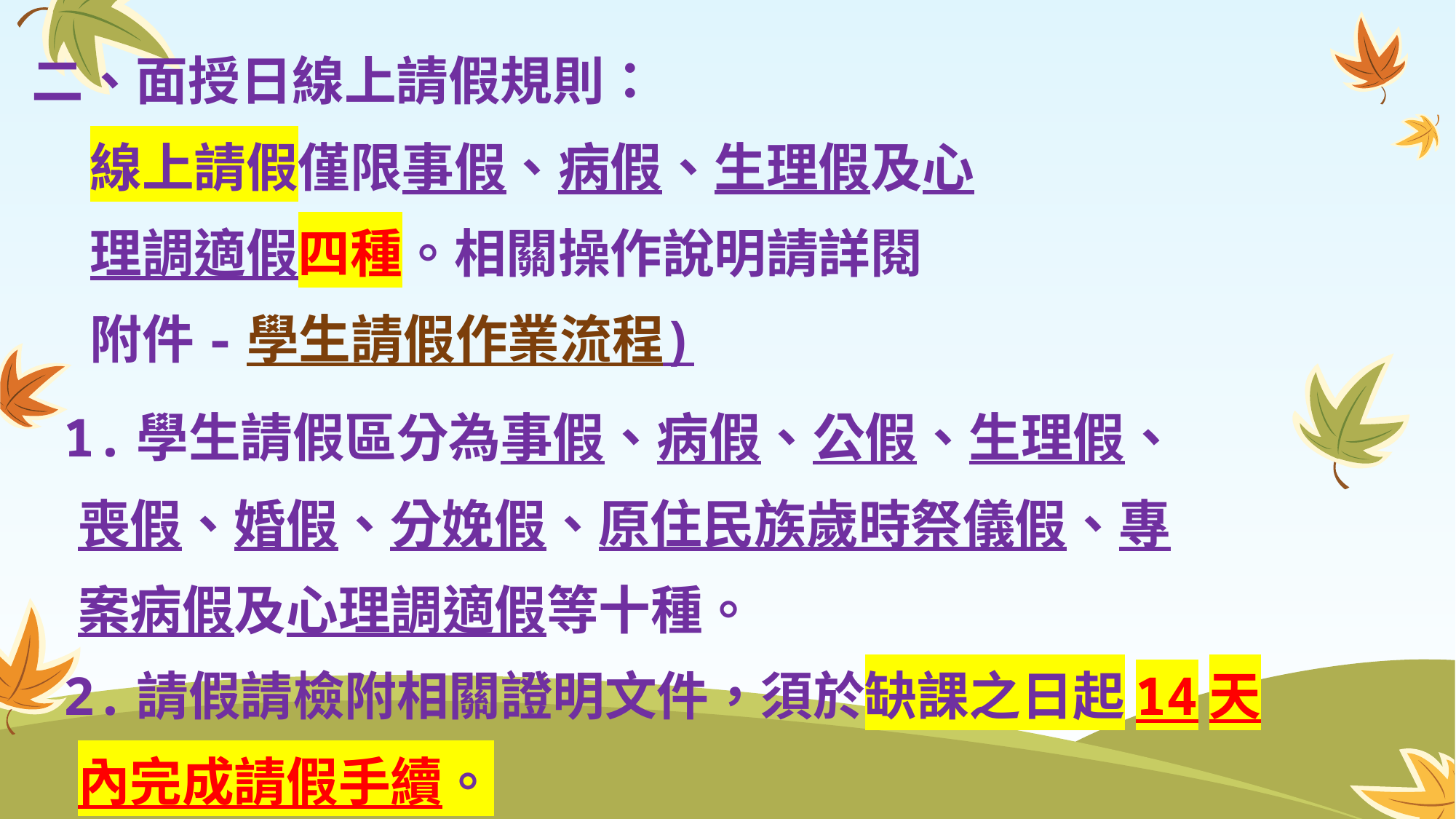

二、面授日線上請假規則：
    線上請假僅限事假、病假、生理假及心
    理調適假四種。相關操作說明請詳閱
    附件-學生請假作業流程)
 1.學生請假區分為事假、病假、公假、生理假、
   喪假、婚假、分娩假、原住民族歲時祭儀假、專
   案病假及心理調適假等十種。
 2.請假請檢附相關證明文件，須於缺課之日起14天
   內完成請假手續。